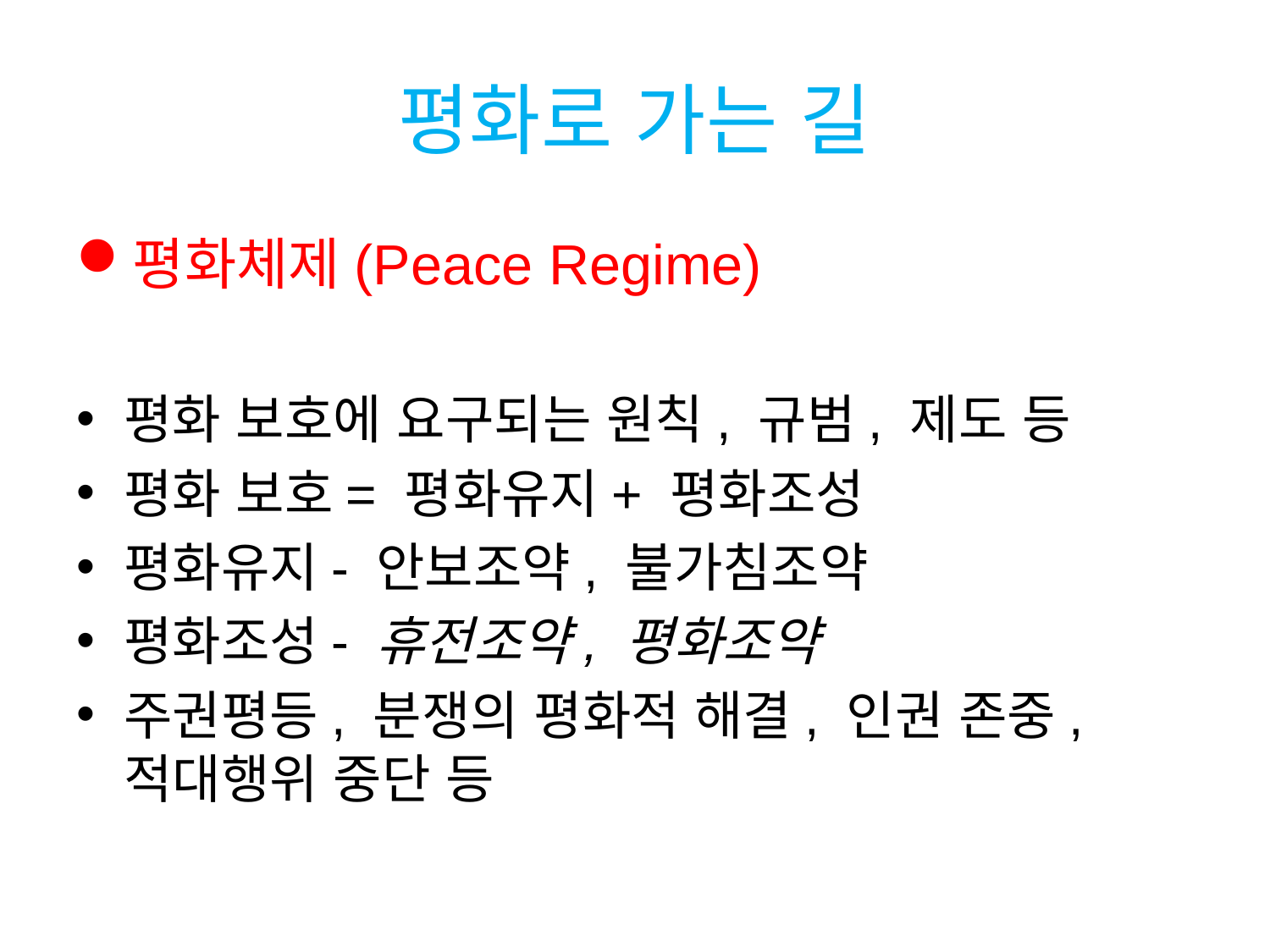

# 평화로 가는 길
평화체제(Peace Regime)

평화 보호에 요구되는 원칙, 규범, 제도 등
평화 보호= 평화유지+ 평화조성
평화유지- 안보조약, 불가침조약
평화조성- 휴전조약, 평화조약
주권평등, 분쟁의 평화적 해결, 인권 존중, 적대행위 중단 등